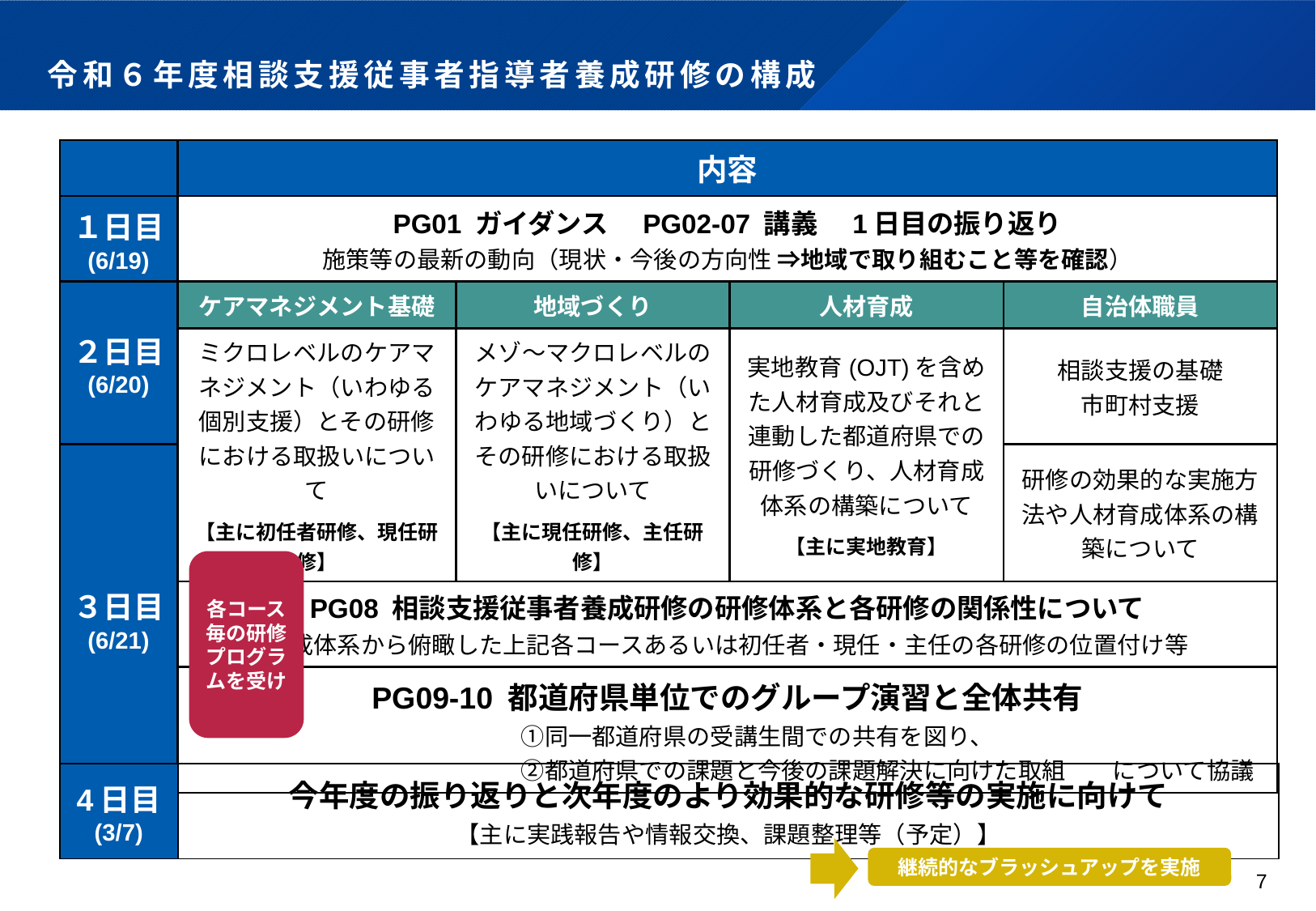

# 令和６年度相談支援従事者指導者養成研修の構成
|  | 内容 |  |  |  |
| --- | --- | --- | --- | --- |
| １日目 (6/19) | PG01 ガイダンス　PG02-07 講義　1日目の振り返り 施策等の最新の動向（現状・今後の方向性 ⇒地域で取り組むこと等を確認） |  |  |  |
| ２日目 (6/20) | ケアマネジメント基礎 | 地域づくり | 人材育成 | 自治体職員 |
|  | ミクロレベルのケアマネジメント（いわゆる個別支援）とその研修における取扱いについて 【主に初任者研修、現任研修】 | メゾ～マクロレベルのケアマネジメント（いわゆる地域づくり）とその研修における取扱いについて 【主に現任研修、主任研修】 | 実地教育(OJT)を含めた人材育成及びそれと連動した都道府県での研修づくり、人材育成体系の構築について 【主に実地教育】 | 相談支援の基礎 市町村支援 |
| ３日目 (6/21) |  |  |  | 研修の効果的な実施方法や人材育成体系の構築について |
|  | PG08 相談支援従事者養成研修の研修体系と各研修の関係性について 育成体系から俯瞰した上記各コースあるいは初任者・現任・主任の各研修の位置付け等 |  |  |  |
|  | PG09-10 都道府県単位でのグループ演習と全体共有 　　　　　　　　　　　　　　①同一都道府県の受講生間での共有を図り、 　　　　　　　　　　　　　　②都道府県での課題と今後の課題解決に向けた取組　　について協議 |  |  |  |
各コース毎の研修プログラムを受け
| 4日目 (3/7) | 今年度の振り返りと次年度のより効果的な研修等の実施に向けて 【主に実践報告や情報交換、課題整理等（予定）】 |
| --- | --- |

継続的なブラッシュアップを実施
7